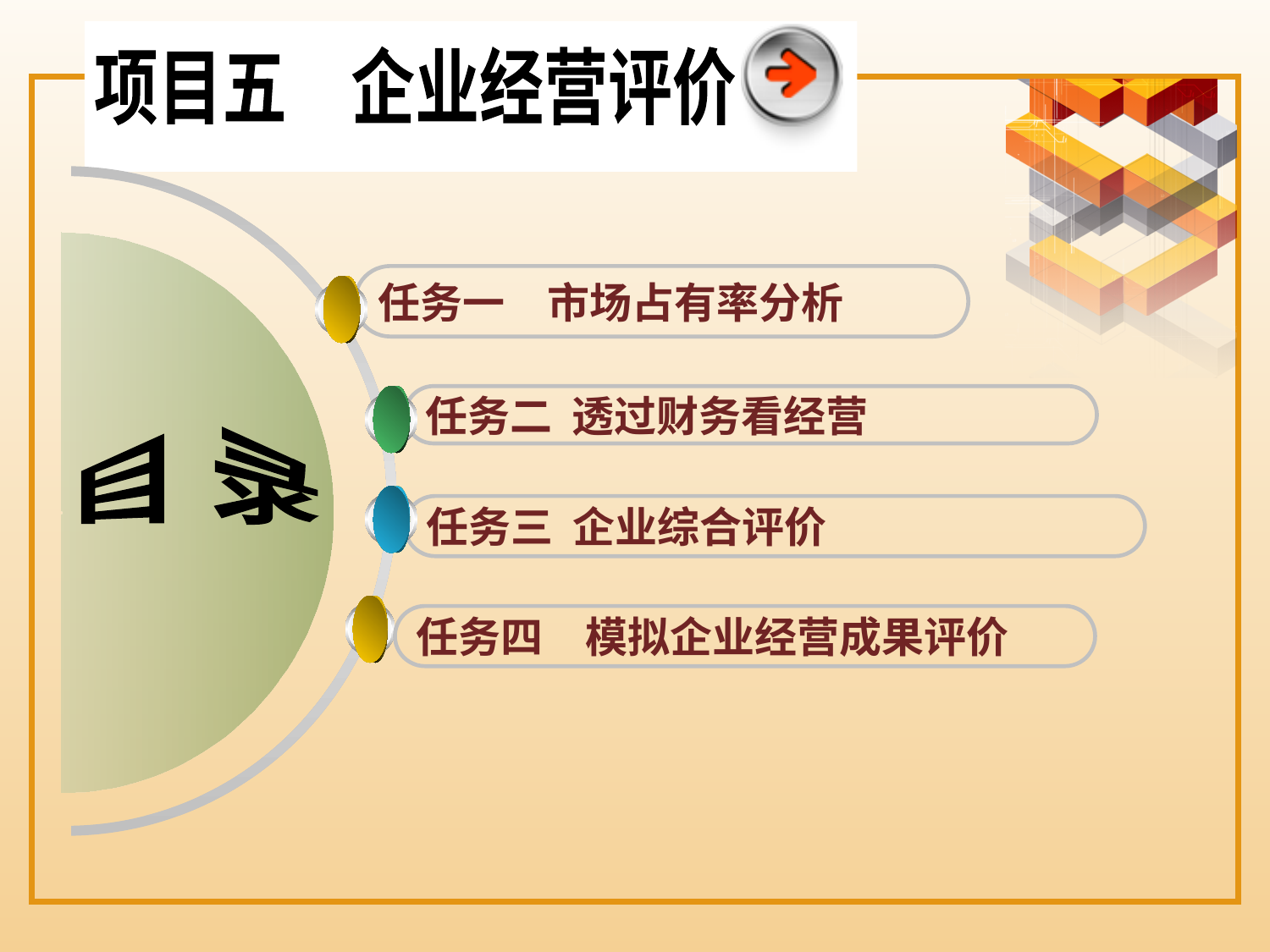

项目五　企业经营评价

任务一　市场占有率分析

任务二  透过财务看经营
目 录

任务三  企业综合评价

任务四　模拟企业经营成果评价